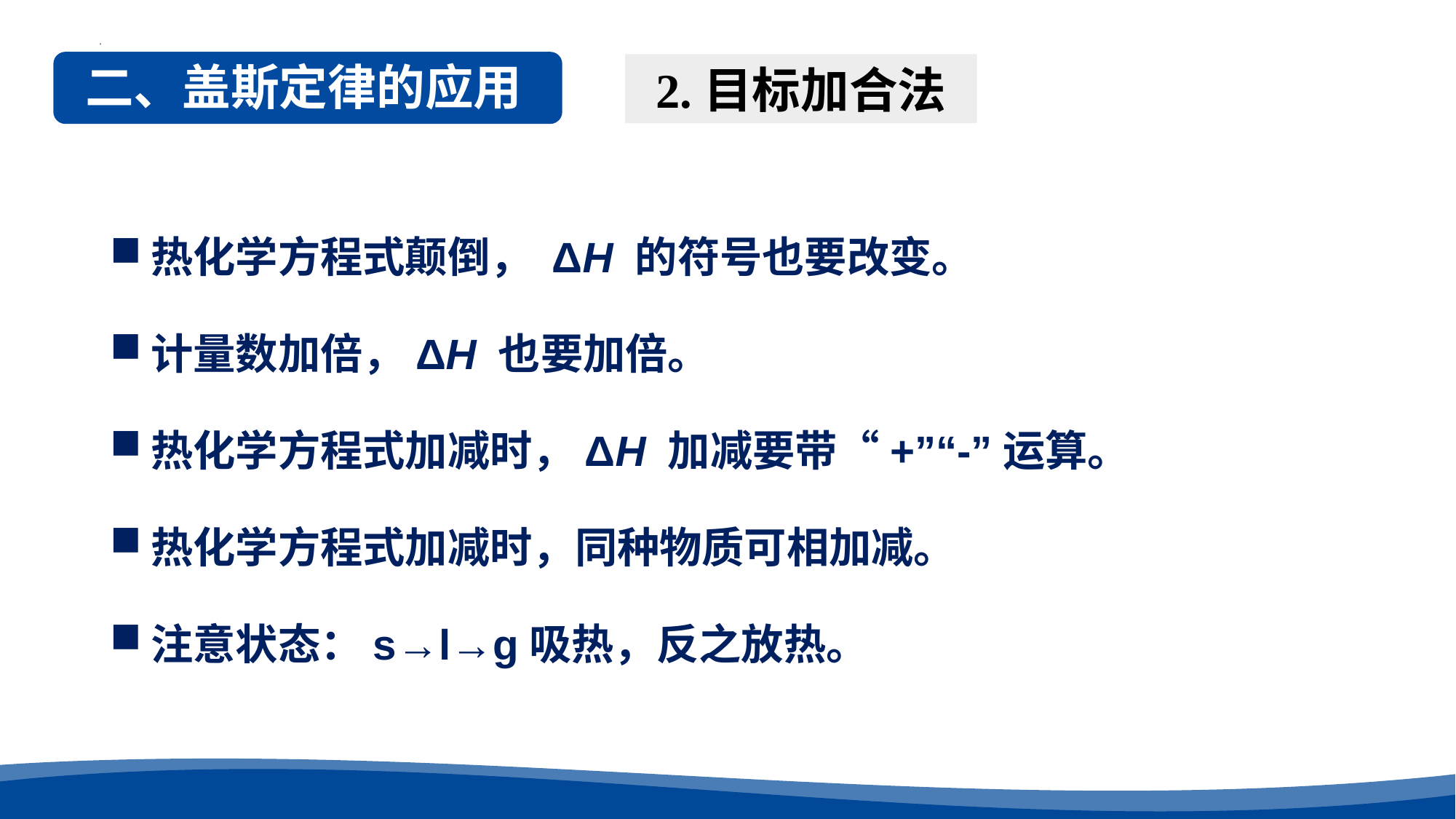

二、盖斯定律的应用

2.目标加合法

热化学方程式颠倒， ΔH 的符号也要改变。
计量数加倍，ΔH 也要加倍。
热化学方程式加减时，ΔH 加减要带“+”“-”运算。
热化学方程式加减时，同种物质可相加减。
注意状态：s→l→g吸热，反之放热。